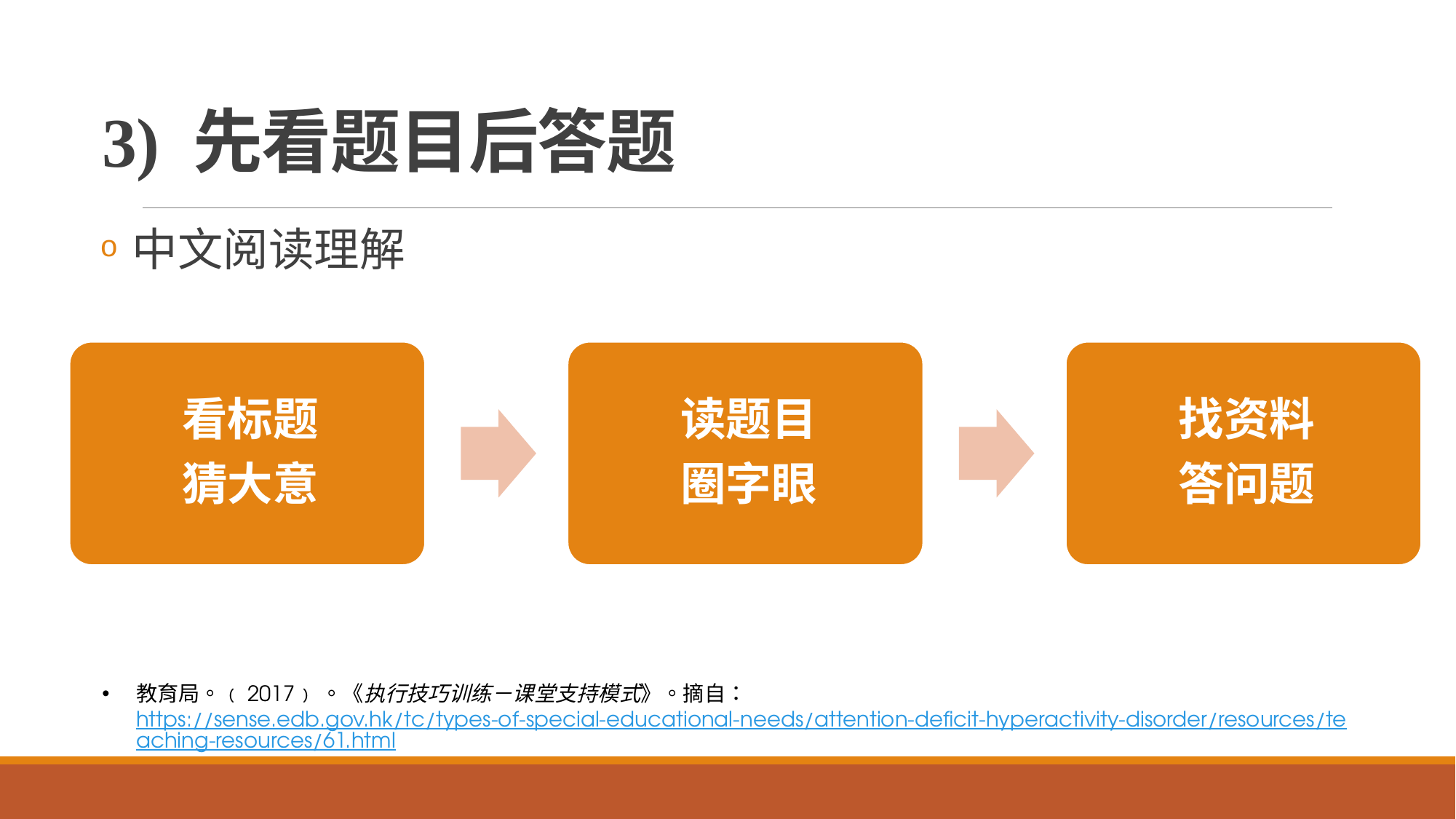

3) 先看题目后答题
看标题
猜大意

读题目
圈字眼

找资料
答问题
 中文阅读理解

教育局。﹙2017﹚。《执行技巧训练－课堂支持模式》。摘自：https://sense.edb.gov.hk/tc/types-of-special-educational-needs/attention-deficit-hyperactivity-disorder/resources/teaching-resources/61.html